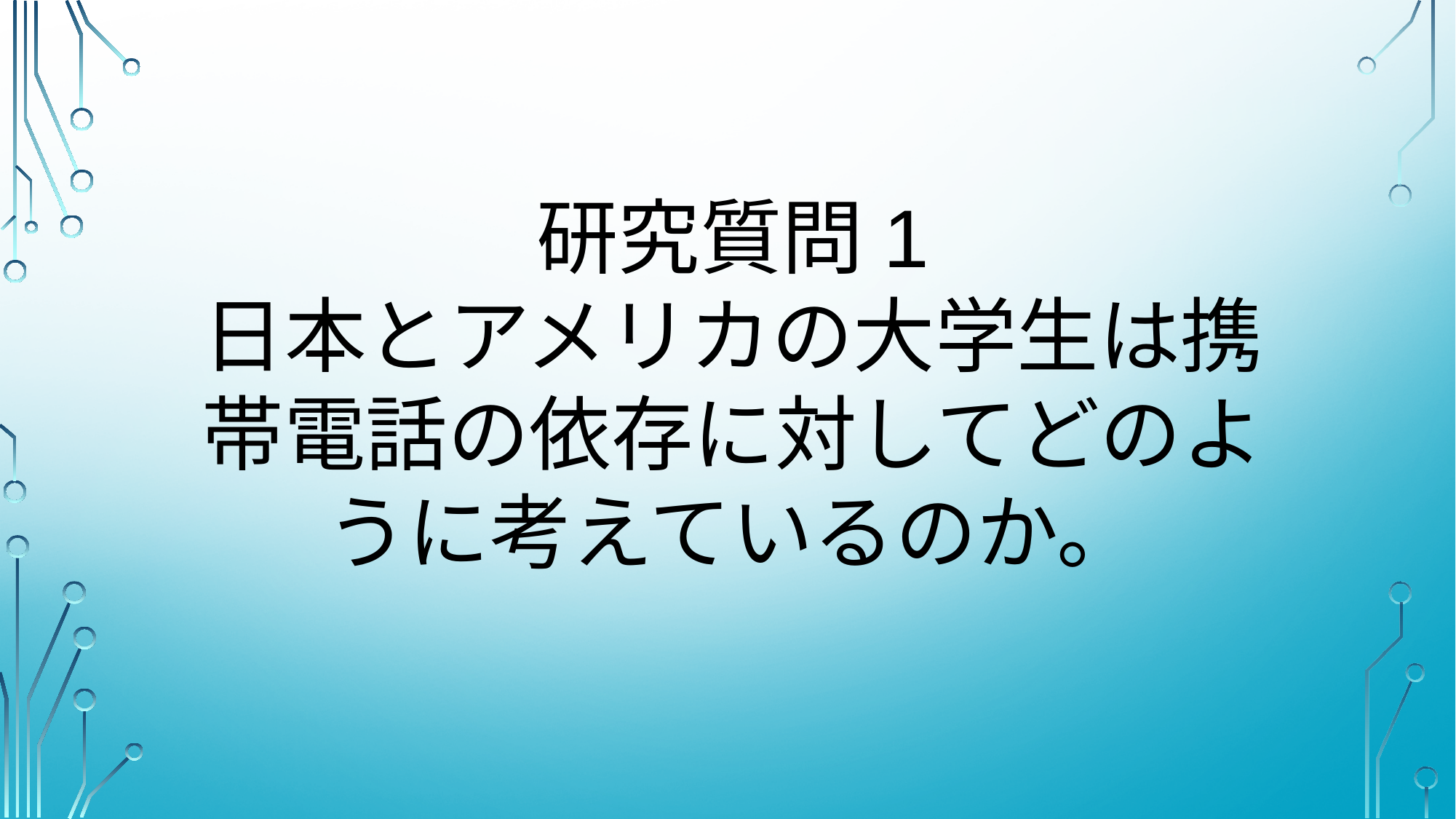

研究質問1
日本とアメリカの大学生は携帯電話の依存に対してどのように考えているのか。